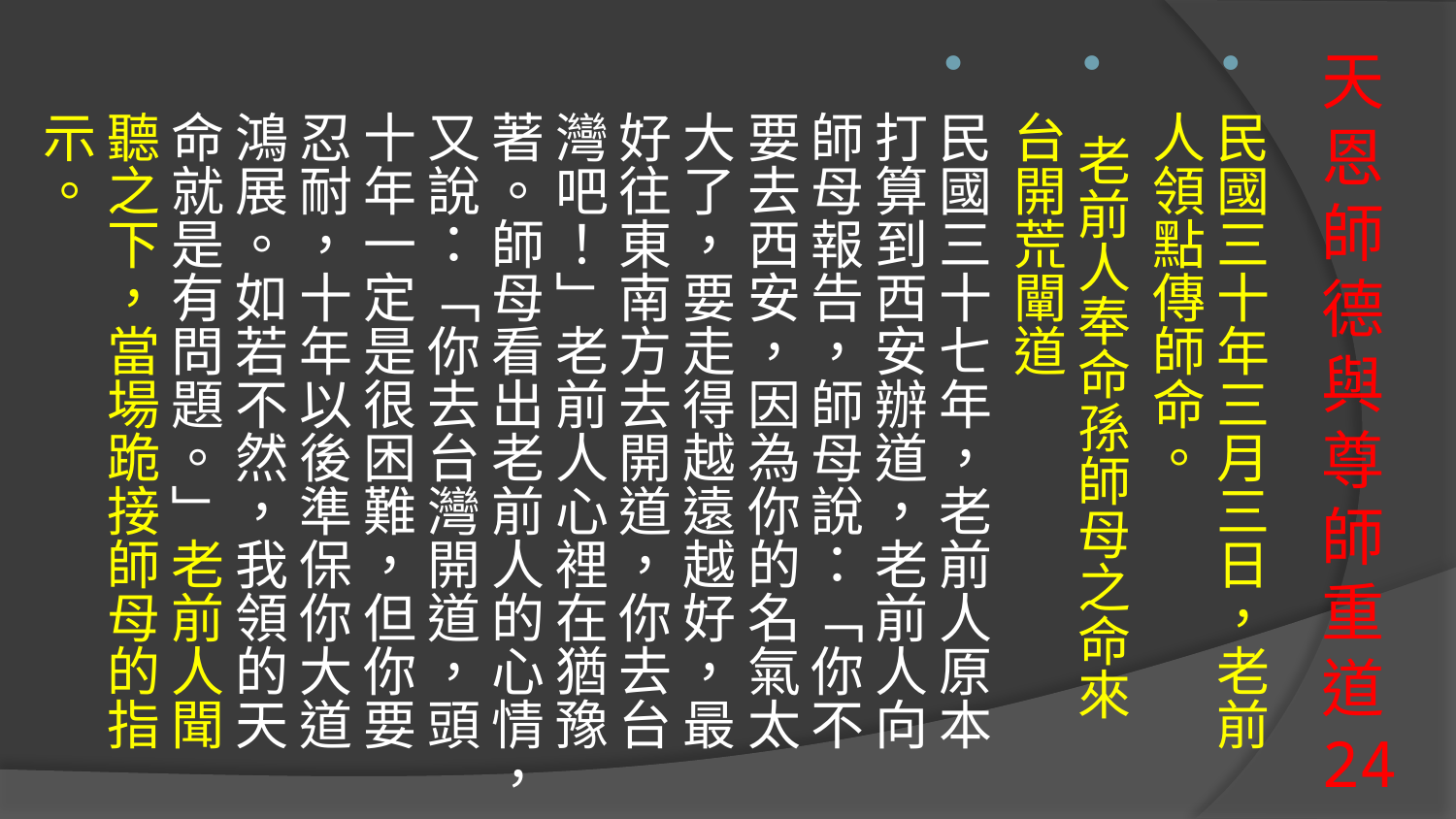

# 天恩師德與尊師重道 24
民國三十年三月三日，老前人領點傳師命。
 老前人奉命孫師母之命來台開荒闡道
民國三十七年，老前人原本打算到西安辦道，老前人向師母報告，師母說：「你不要去西安，因為你的名氣太大了，要走得越遠越好，最好往東南方去開道，你去台灣吧！」老前人心裡在猶豫著。師母看出老前人的心情，又說：「你去台灣開道，頭十年一定是很困難，但你要忍耐，十年以後準保你大道鴻展。如若不然，我領的天命就是有問題。」老前人聞聽之下，當場跪接師母的指示。